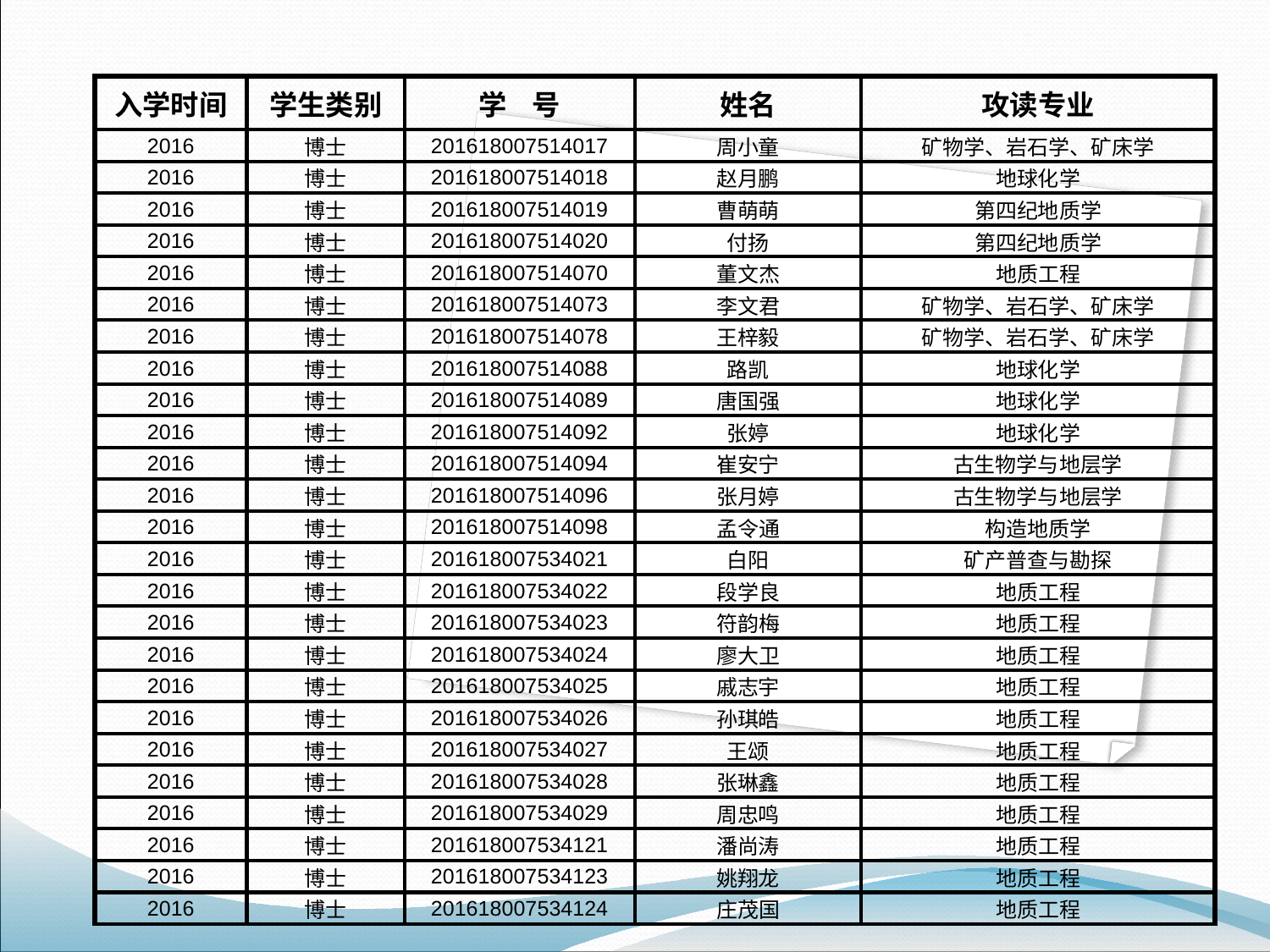

| 入学时间 | 学生类别 | 学 号 | 姓名 | 攻读专业 |
| --- | --- | --- | --- | --- |
| 2016 | 博士 | 201618007514017 | 周小童 | 矿物学、岩石学、矿床学 |
| 2016 | 博士 | 201618007514018 | 赵月鹏 | 地球化学 |
| 2016 | 博士 | 201618007514019 | 曹萌萌 | 第四纪地质学 |
| 2016 | 博士 | 201618007514020 | 付扬 | 第四纪地质学 |
| 2016 | 博士 | 201618007514070 | 董文杰 | 地质工程 |
| 2016 | 博士 | 201618007514073 | 李文君 | 矿物学、岩石学、矿床学 |
| 2016 | 博士 | 201618007514078 | 王梓毅 | 矿物学、岩石学、矿床学 |
| 2016 | 博士 | 201618007514088 | 路凯 | 地球化学 |
| 2016 | 博士 | 201618007514089 | 唐国强 | 地球化学 |
| 2016 | 博士 | 201618007514092 | 张婷 | 地球化学 |
| 2016 | 博士 | 201618007514094 | 崔安宁 | 古生物学与地层学 |
| 2016 | 博士 | 201618007514096 | 张月婷 | 古生物学与地层学 |
| 2016 | 博士 | 201618007514098 | 孟令通 | 构造地质学 |
| 2016 | 博士 | 201618007534021 | 白阳 | 矿产普查与勘探 |
| 2016 | 博士 | 201618007534022 | 段学良 | 地质工程 |
| 2016 | 博士 | 201618007534023 | 符韵梅 | 地质工程 |
| 2016 | 博士 | 201618007534024 | 廖大卫 | 地质工程 |
| 2016 | 博士 | 201618007534025 | 戚志宇 | 地质工程 |
| 2016 | 博士 | 201618007534026 | 孙琪皓 | 地质工程 |
| 2016 | 博士 | 201618007534027 | 王颂 | 地质工程 |
| 2016 | 博士 | 201618007534028 | 张琳鑫 | 地质工程 |
| 2016 | 博士 | 201618007534029 | 周忠鸣 | 地质工程 |
| 2016 | 博士 | 201618007534121 | 潘尚涛 | 地质工程 |
| 2016 | 博士 | 201618007534123 | 姚翔龙 | 地质工程 |
| 2016 | 博士 | 201618007534124 | 庄茂国 | 地质工程 |